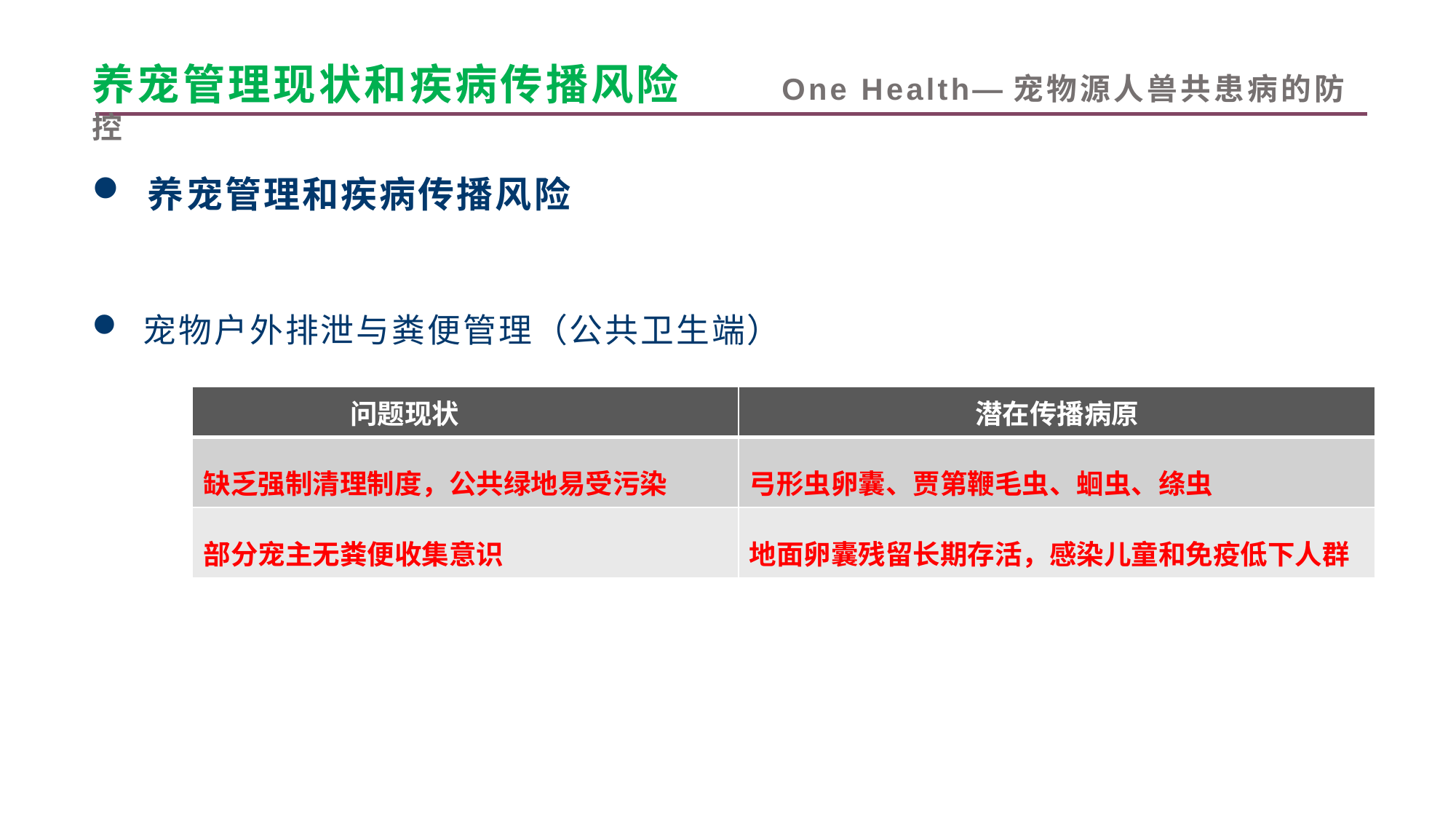

# 养宠管理现状和疾病传播风险       One Health—宠物源人兽共患病的防控

 养宠管理和疾病传播风险

 宠物户外排泄与粪便管理（公共卫生端）

| 问题现状 | 潜在传播病原 |
| --- | --- |
| 缺乏强制清理制度，公共绿地易受污染 | 弓形虫卵囊、贾第鞭毛虫、蛔虫、绦虫 |
| 部分宠主无粪便收集意识 | 地面卵囊残留长期存活，感染儿童和免疫低下人群 |
18